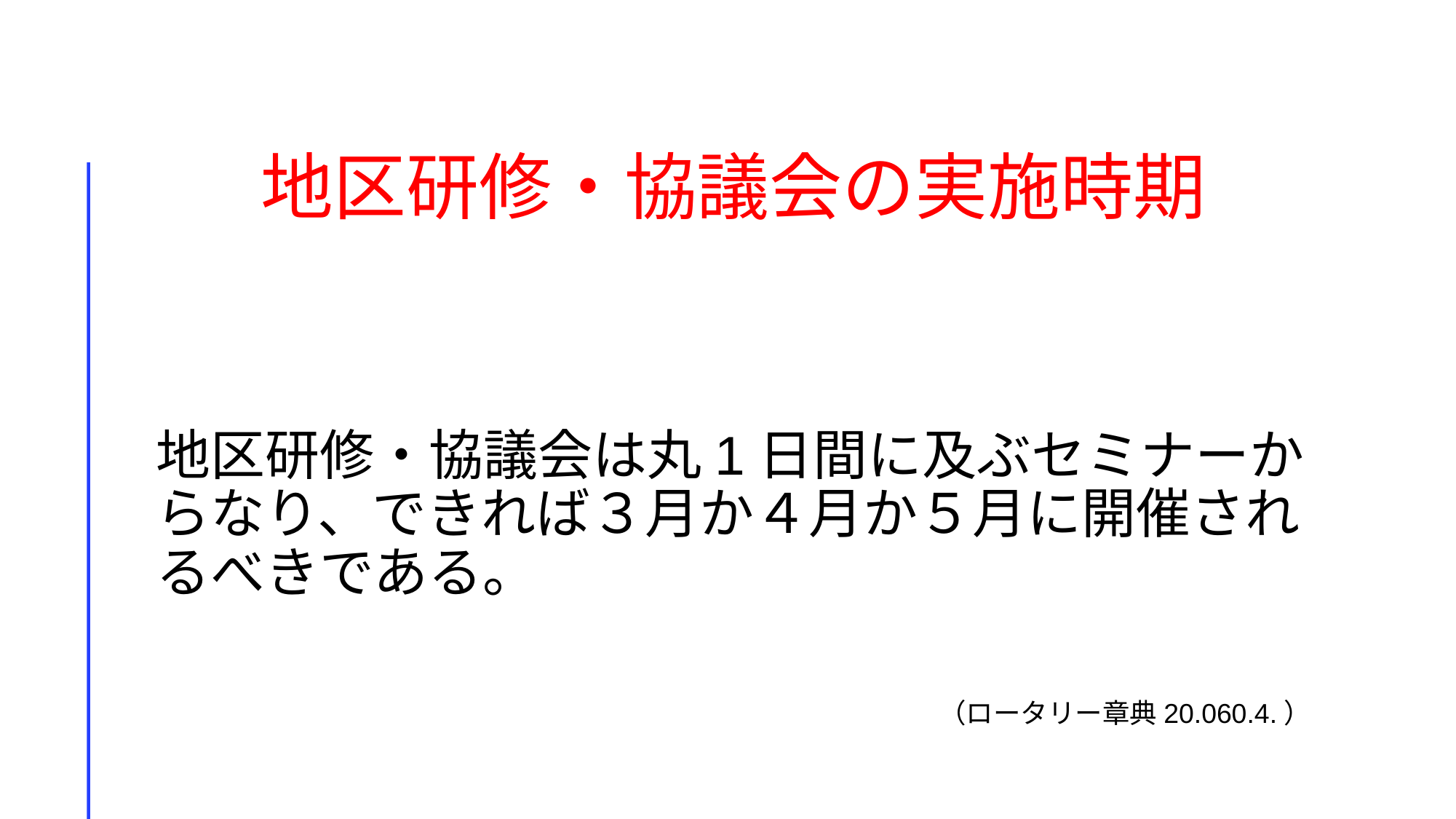

地区研修・協議会の実施時期

地区研修・協議会は丸1日間に及ぶセミナーからなり、できれば３月か４月か５月に開催されるべきである。

（ロータリー章典20.060.4.）